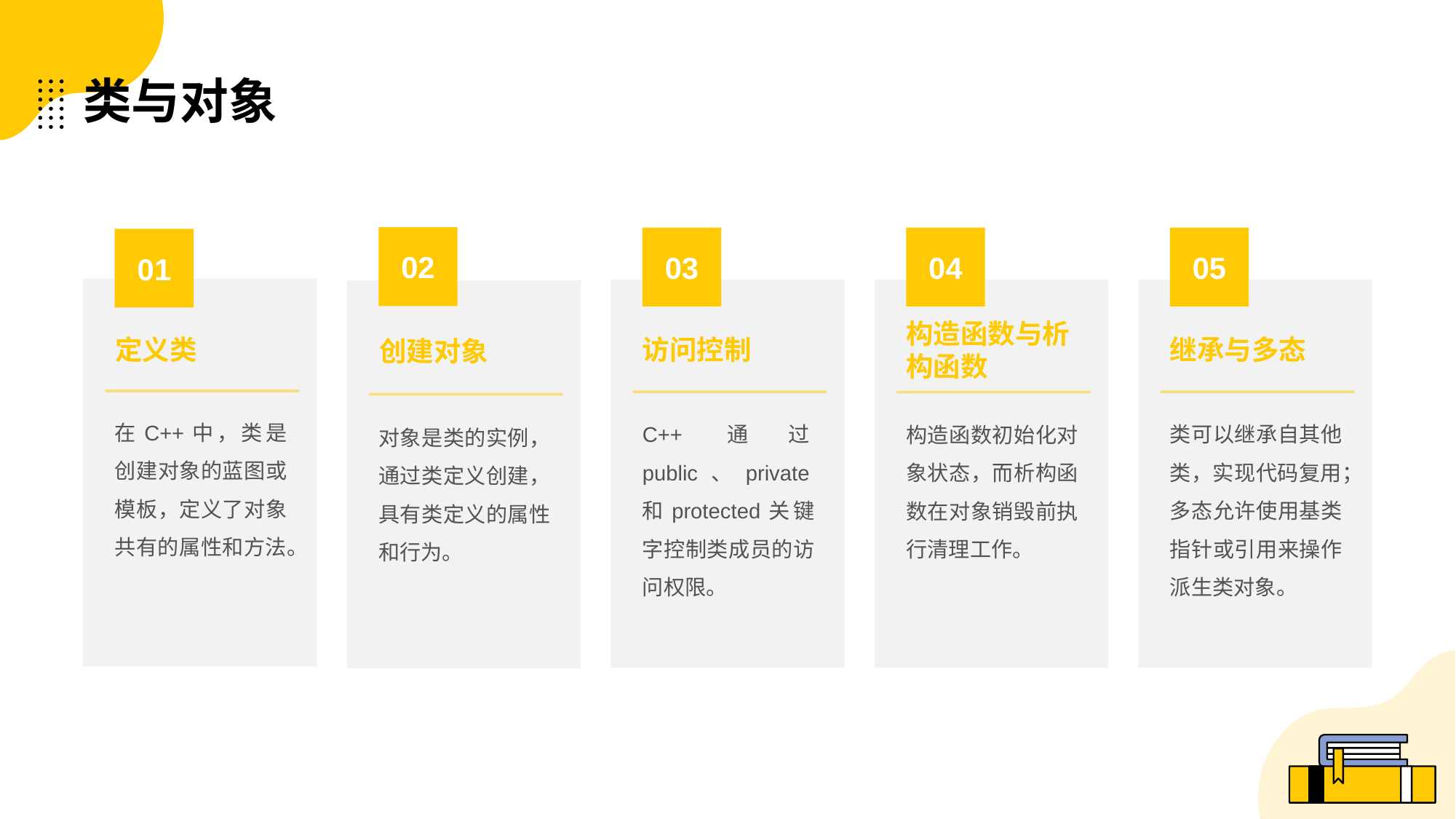

# 类与对象
02
03
04
05
01

访问控制
继承与多态
定义类
构造函数与析构函数
创建对象
在C++中，类是创建对象的蓝图或模板，定义了对象共有的属性和方法。
C++通过public、private和protected关键字控制类成员的访问权限。
类可以继承自其他类，实现代码复用；多态允许使用基类指针或引用来操作派生类对象。
构造函数初始化对象状态，而析构函数在对象销毁前执行清理工作。
对象是类的实例，通过类定义创建，具有类定义的属性和行为。